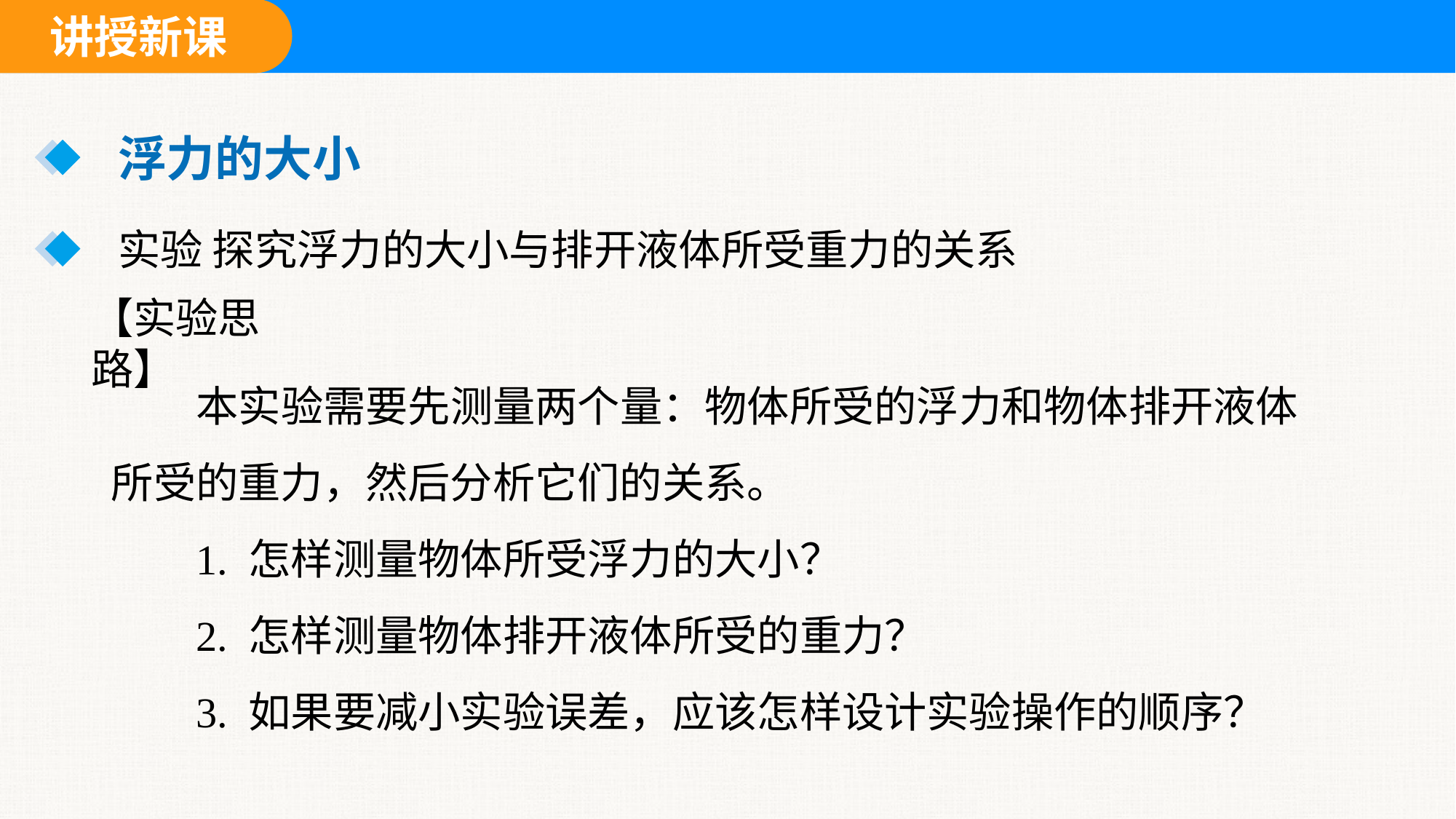

浮力的大小

实验 探究浮力的大小与排开液体所受重力的关系

【实验思路】
本实验需要先测量两个量：物体所受的浮力和物体排开液体所受的重力，然后分析它们的关系。
1. 怎样测量物体所受浮力的大小？
2. 怎样测量物体排开液体所受的重力？
3. 如果要减小实验误差，应该怎样设计实验操作的顺序？